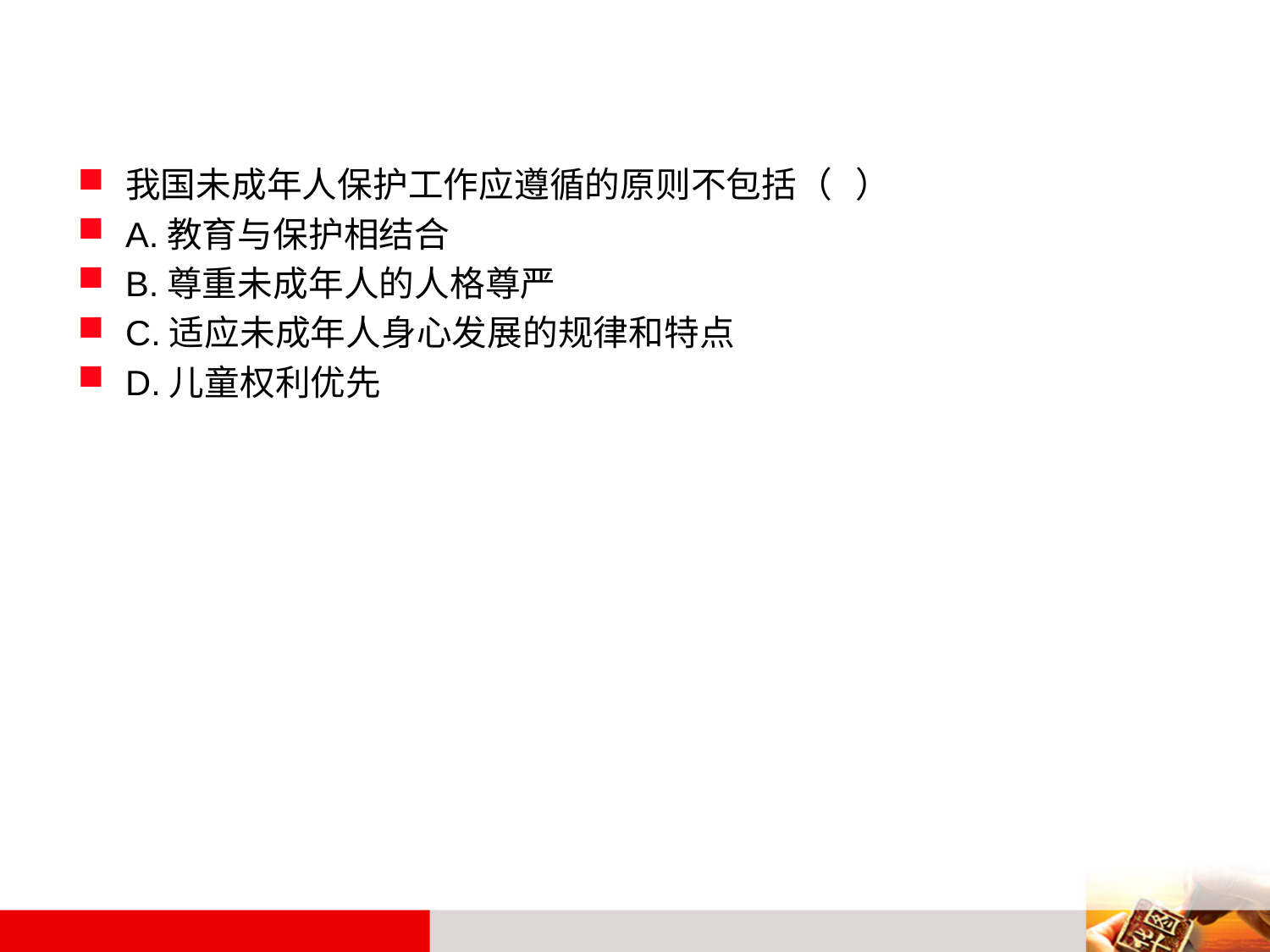

#
我国未成年人保护工作应遵循的原则不包括（   ）
A.教育与保护相结合
B.尊重未成年人的人格尊严
C.适应未成年人身心发展的规律和特点
D.儿童权利优先